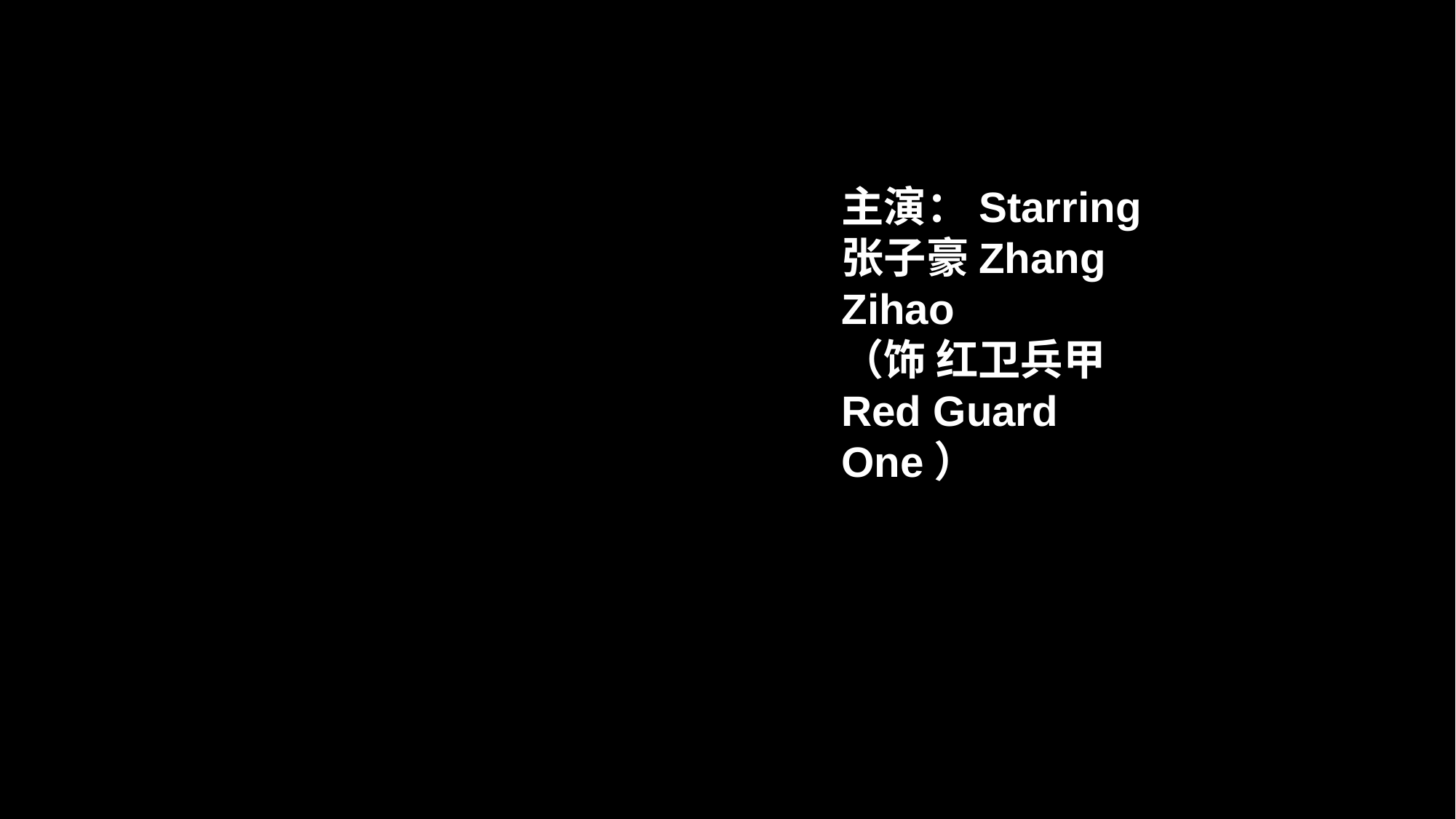

主演：Starring
张子豪Zhang Zihao
（饰 红卫兵甲
Red Guard One）